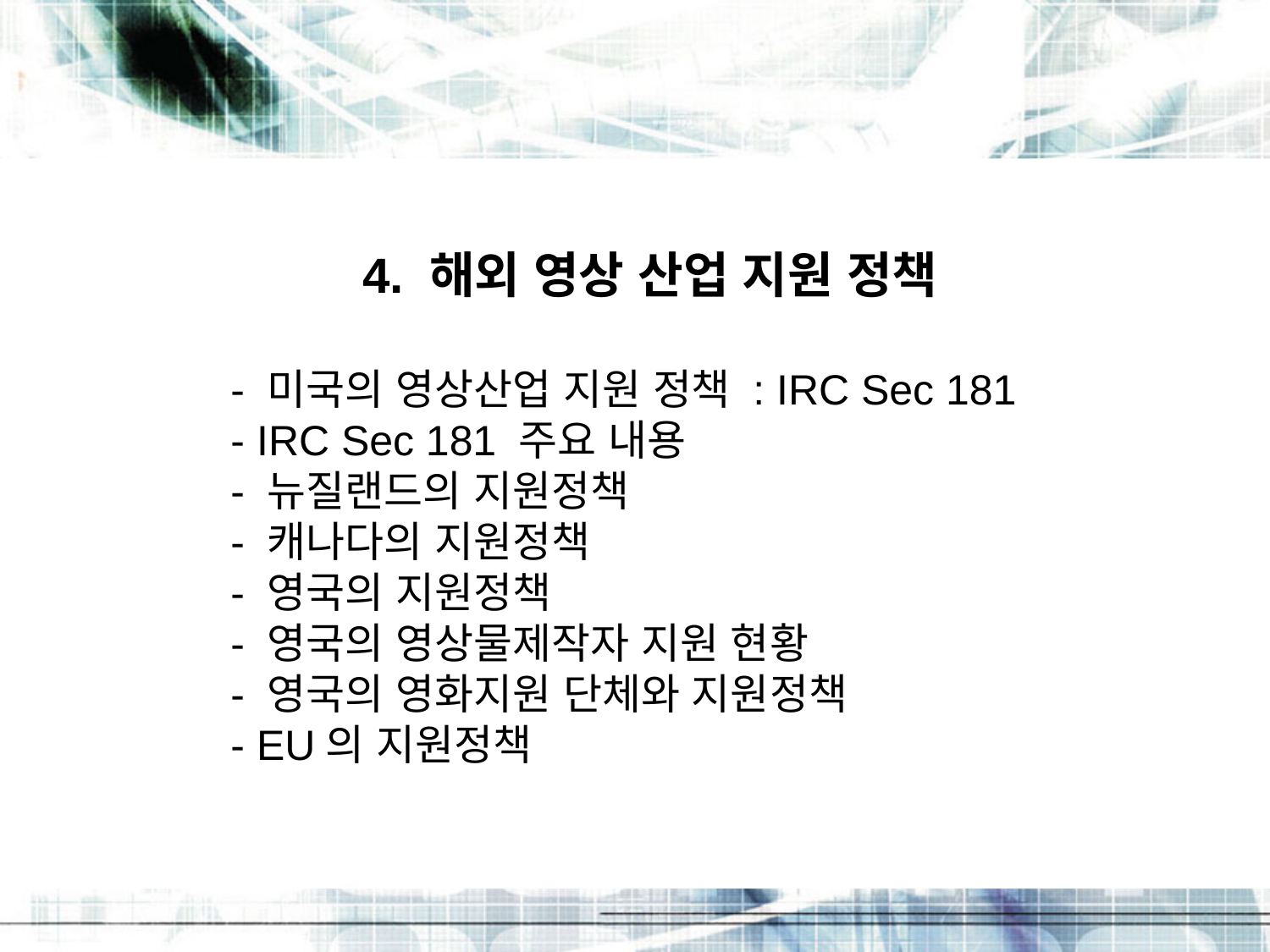

4. 해외 영상 산업 지원 정책

- 미국의 영상산업 지원 정책 : IRC Sec 181
- IRC Sec 181 주요 내용
- 뉴질랜드의 지원정책
- 캐나다의 지원정책
- 영국의 지원정책
- 영국의 영상물제작자 지원 현황
- 영국의 영화지원 단체와 지원정책
- EU의 지원정책